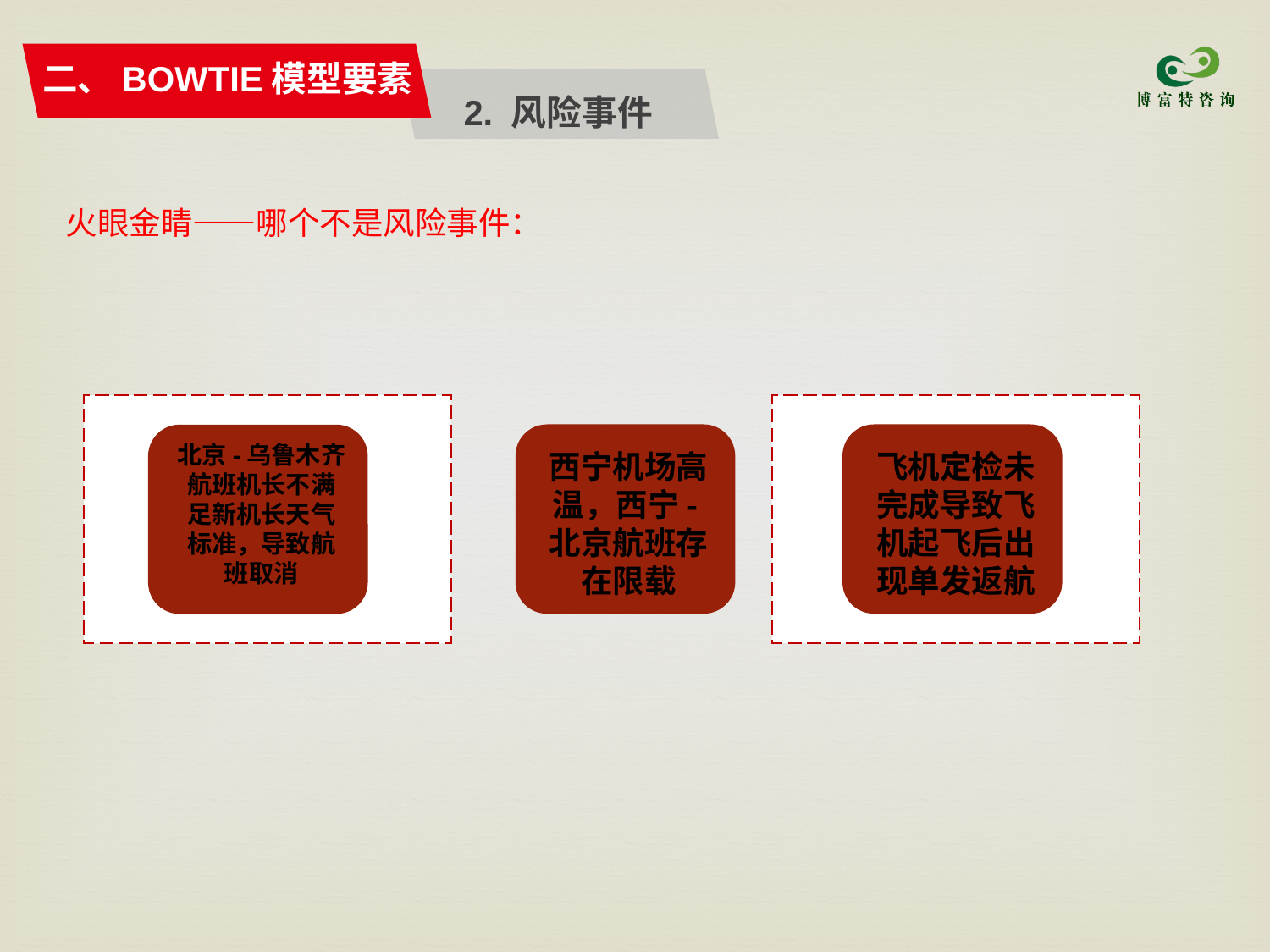

二、BOWTIE模型要素
2. 风险事件

火眼金睛——哪个不是风险事件：

西宁机场高温，西宁-北京航班存在限载

飞机定检未完成导致飞机起飞后出现单发返航

北京-乌鲁木齐航班机长不满足新机长天气标准，导致航班取消